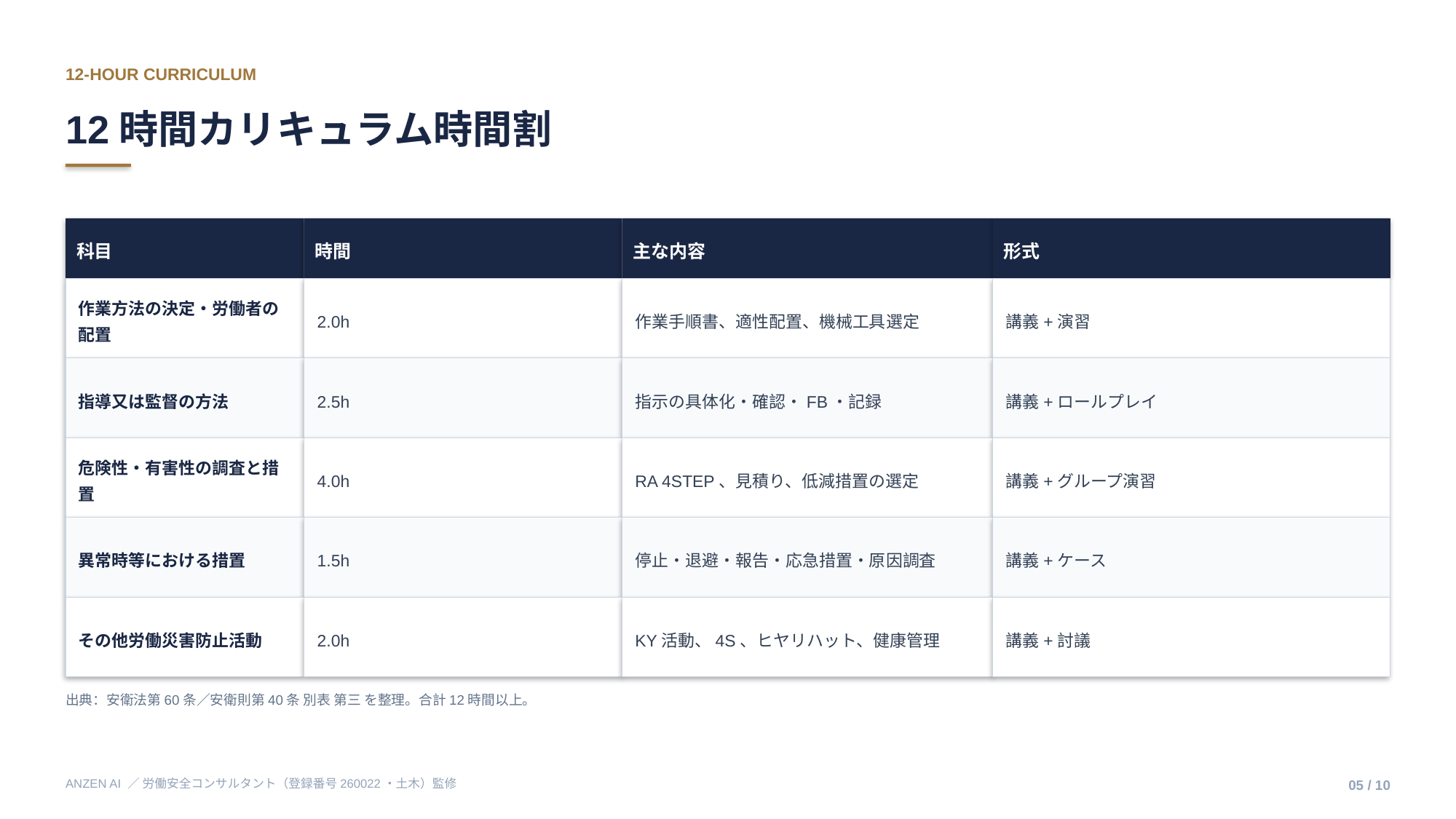

12-HOUR CURRICULUM
12時間カリキュラム時間割

科目

時間

主な内容

形式

作業方法の決定・労働者の配置

2.0h

作業手順書、適性配置、機械工具選定

講義+演習

指導又は監督の方法

2.5h

指示の具体化・確認・FB・記録

講義+ロールプレイ

危険性・有害性の調査と措置

4.0h

RA 4STEP、見積り、低減措置の選定

講義+グループ演習

異常時等における措置

1.5h

停止・退避・報告・応急措置・原因調査

講義+ケース

その他労働災害防止活動

2.0h

KY活動、4S、ヒヤリハット、健康管理

講義+討議
出典：安衛法第60条／安衛則第40条 別表 第三 を整理。合計12時間以上。
ANZEN AI ／ 労働安全コンサルタント（登録番号260022・土木）監修
05 / 10